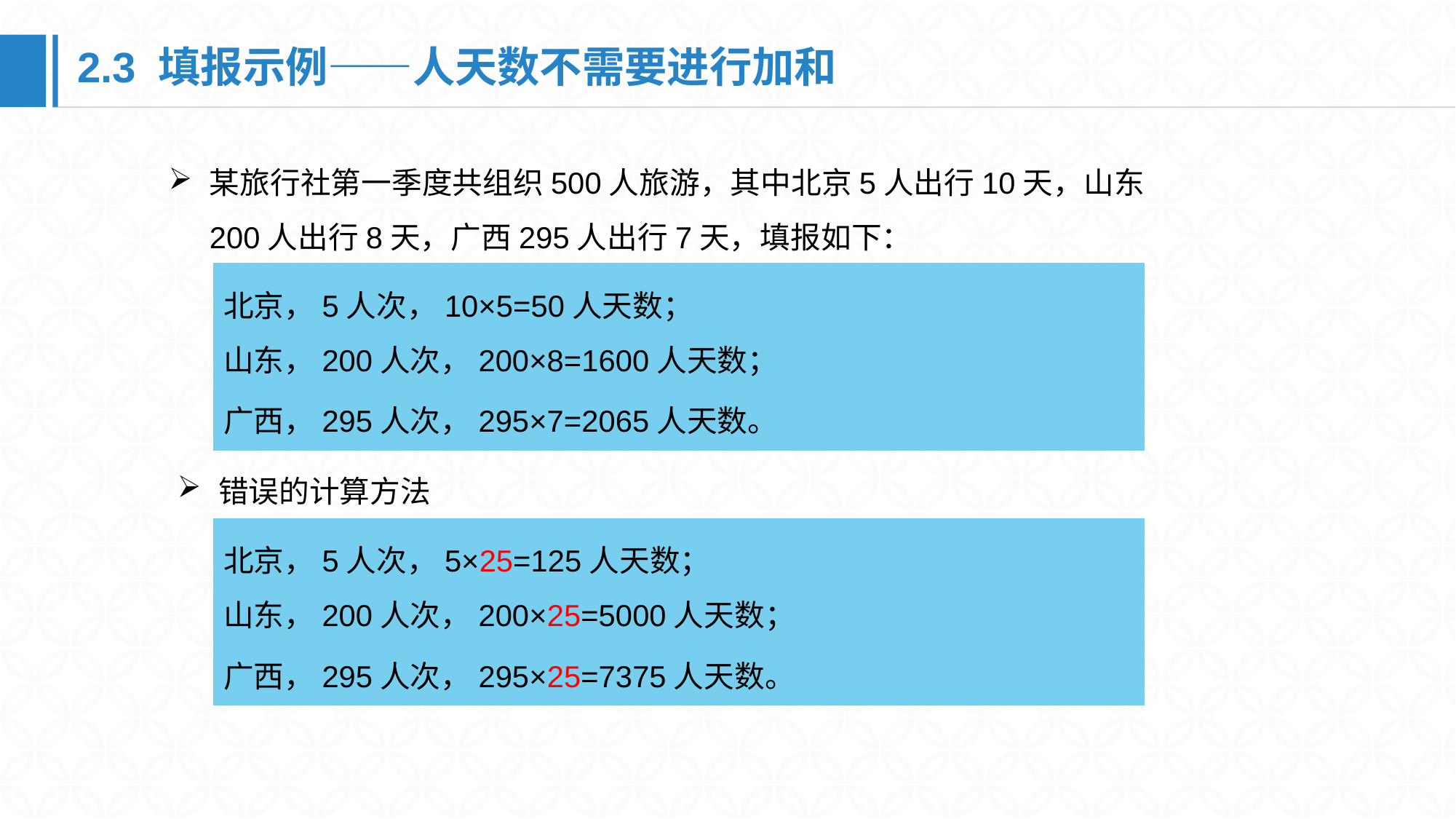

2.3 填报示例——人天数不需要进行加和
某旅行社第一季度共组织500人旅游，其中北京5人出行10天，山东200人出行8天，广西295人出行7天，填报如下：
北京，5人次，10×5=50人天数；
山东，200人次，200×8=1600人天数；
广西，295人次，295×7=2065人天数。

错误的计算方法
北京，5人次，5×25=125人天数；
山东，200人次，200×25=5000人天数；
广西，295人次，295×25=7375人天数。